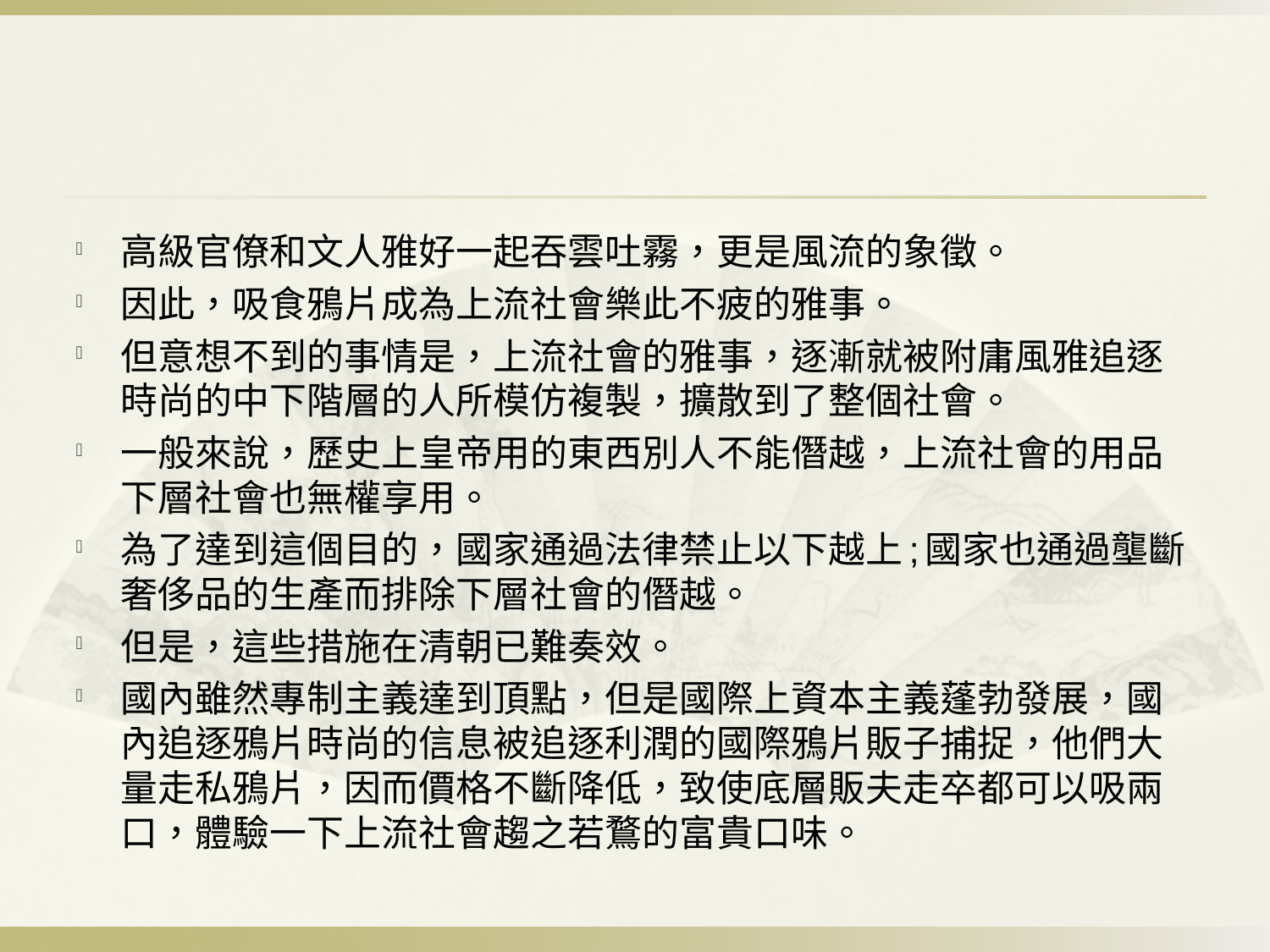

#
高級官僚和文人雅好一起吞雲吐霧，更是風流的象徵。
因此，吸食鴉片成為上流社會樂此不疲的雅事。
但意想不到的事情是，上流社會的雅事，逐漸就被附庸風雅追逐時尚的中下階層的人所模仿複製，擴散到了整個社會。
一般來說，歷史上皇帝用的東西別人不能僭越，上流社會的用品下層社會也無權享用。
為了達到這個目的，國家通過法律禁止以下越上;國家也通過壟斷奢侈品的生產而排除下層社會的僭越。
但是，這些措施在清朝已難奏效。
國內雖然專制主義達到頂點，但是國際上資本主義蓬勃發展，國內追逐鴉片時尚的信息被追逐利潤的國際鴉片販子捕捉，他們大量走私鴉片，因而價格不斷降低，致使底層販夫走卒都可以吸兩口，體驗一下上流社會趨之若鶩的富貴口味。